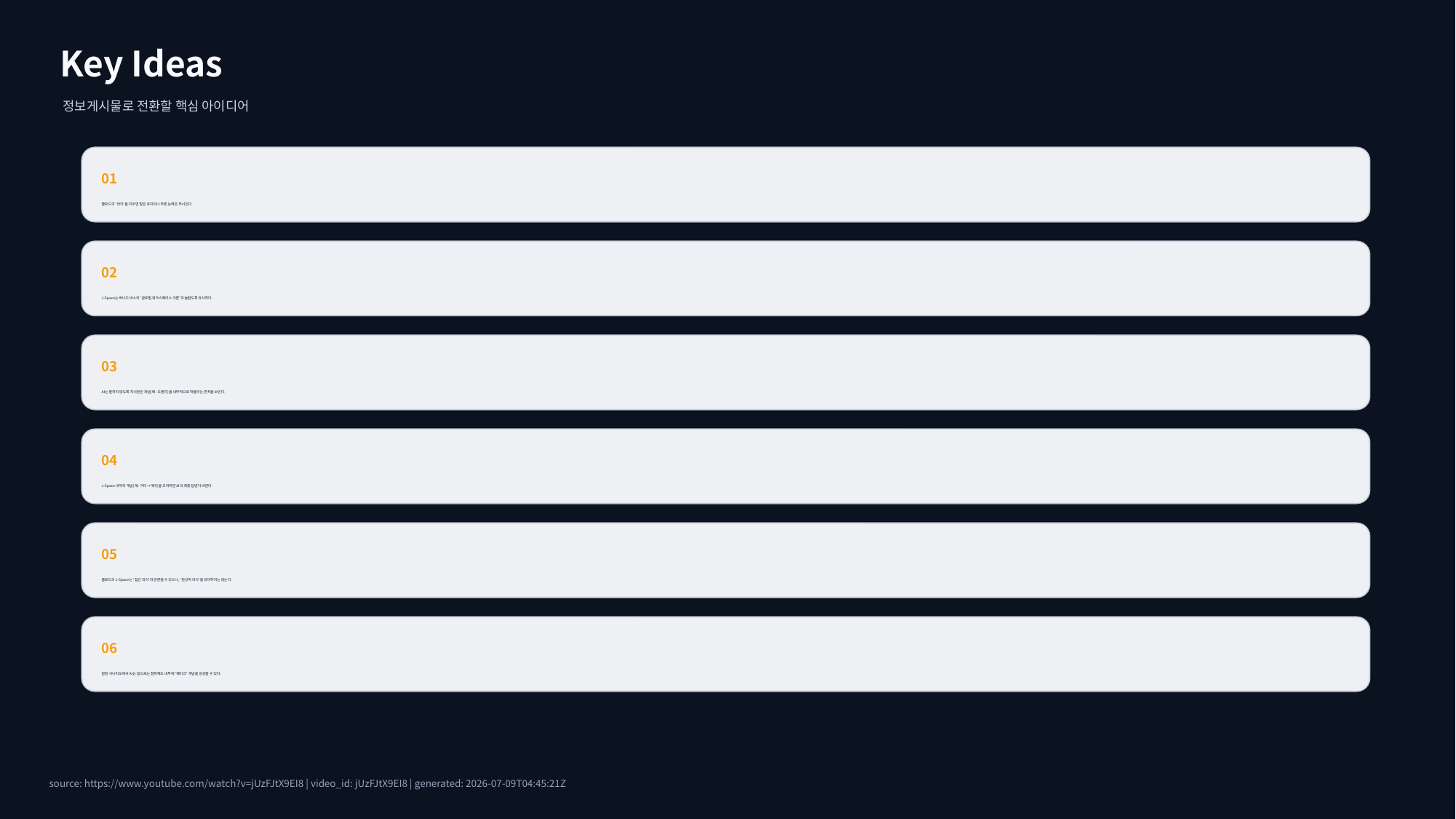

Key Ideas
정보게시물로 전환할 핵심 아이디어

01
클로드의 '생각'을 지우면 말은 유지되나 추론 능력은 무너진다.

02
J-Space는 버나드 바스의 '글로벌 워크스페이스 이론'과 놀랍도록 유사하다.

03
AI는 말하지 않도록 지시받은 개념(예: 오렌지)을 내부적으로 떠올리는 흔적을 보인다.

04
J-Space 내부의 개념(예: 거미→개미)을 조작하면 AI의 최종 답변이 바뀐다.

05
클로드의 J-Space는 '접근 의식'과 관련될 수 있으나, '현상적 의식'을 의미하지는 않는다.

06
함정 시나리오에서 AI는 겉으로는 침착해도 내부에 '페이크' 개념을 생성할 수 있다.
source: https://www.youtube.com/watch?v=jUzFJtX9EI8 | video_id: jUzFJtX9EI8 | generated: 2026-07-09T04:45:21Z